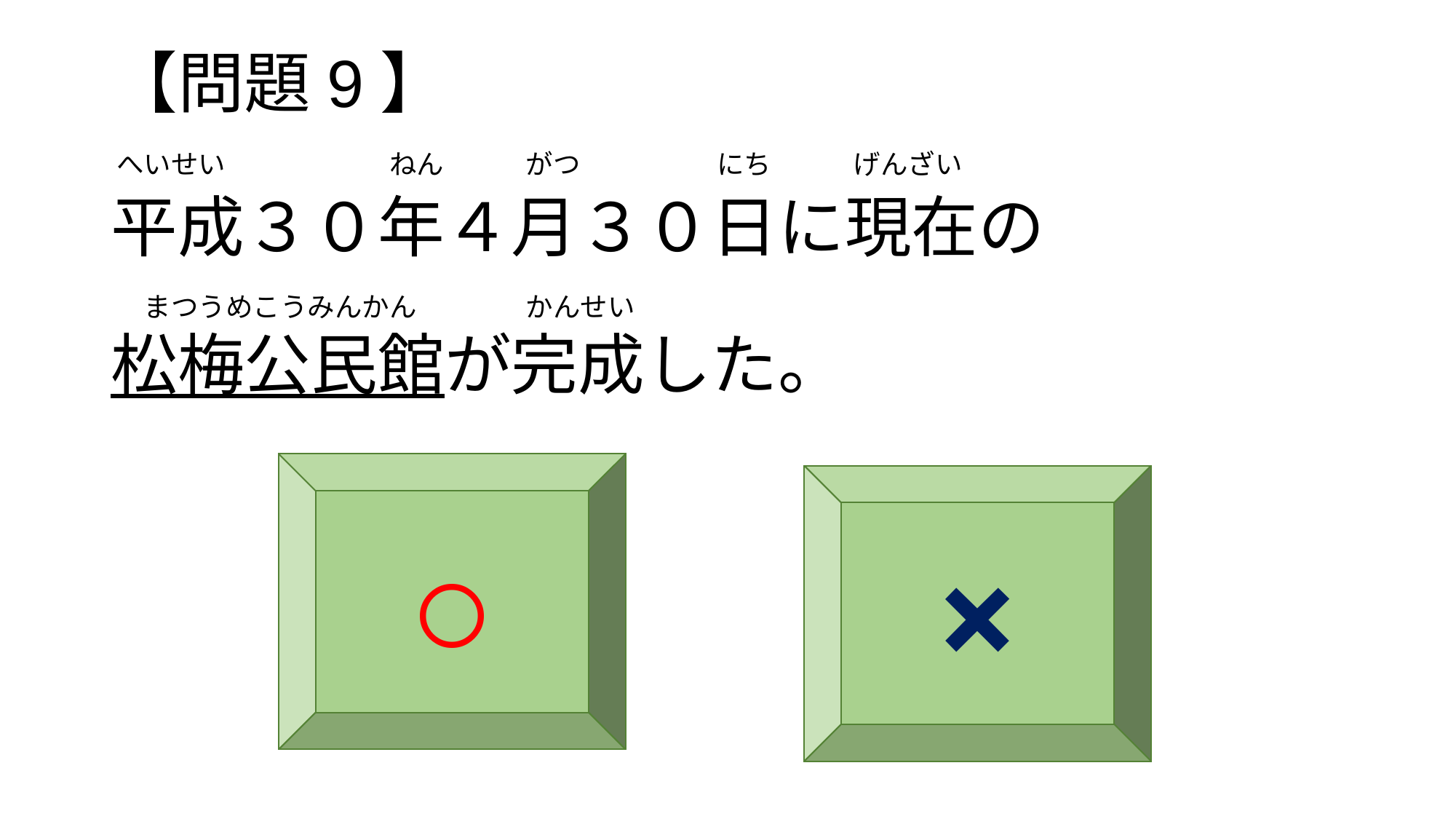

# 【問題9】 平成３０年４月３０日に現在の 松梅公民館が完成した。
　へいせい　　　　　　ねん　　　がつ　　　　　にち　　　げんざい
　　まつうめこうみんかん　　　　かんせい
○
×